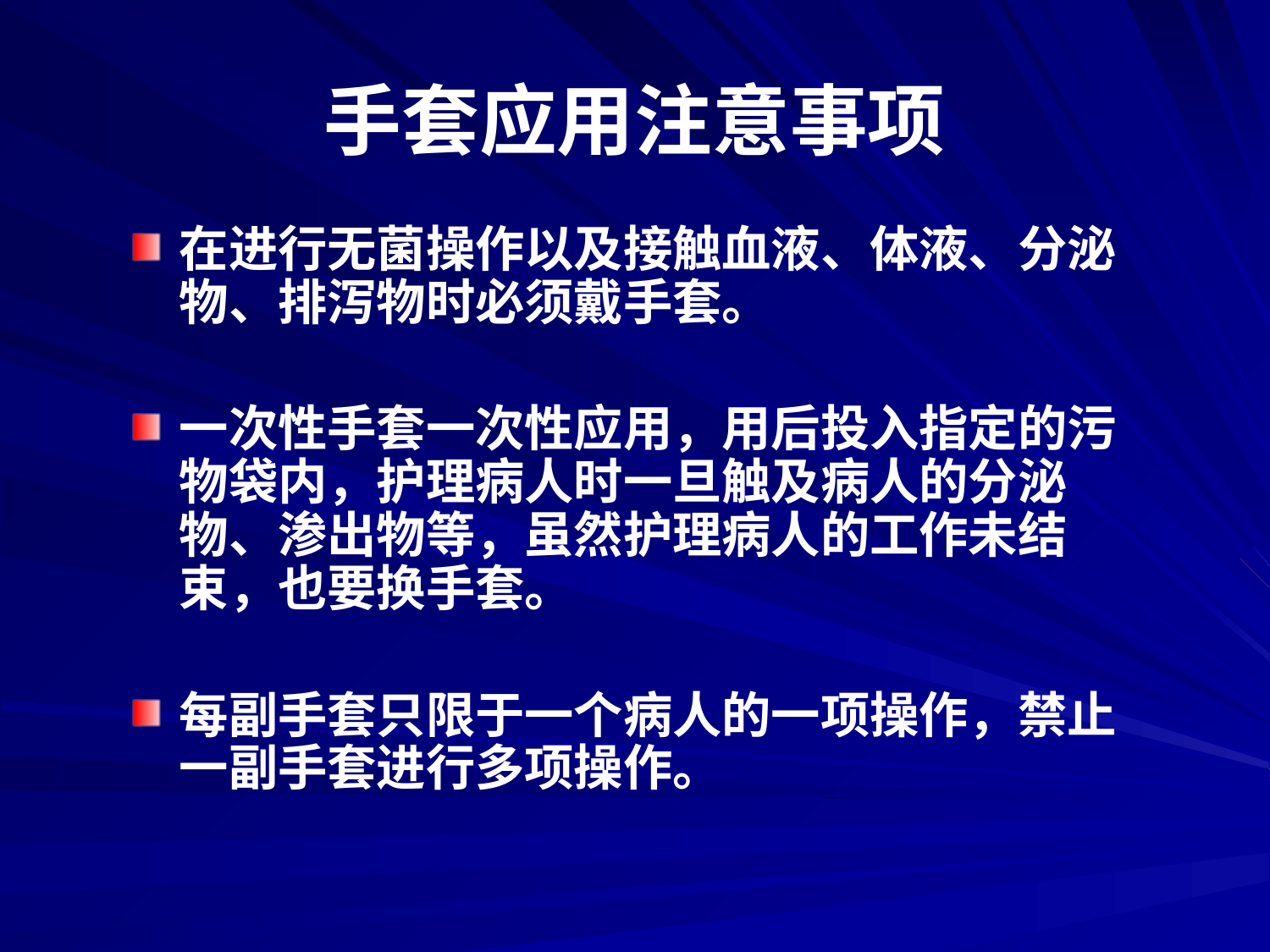

手套应用注意事项
在进行无菌操作以及接触血液、体液、分泌物、排泻物时必须戴手套。

一次性手套一次性应用，用后投入指定的污物袋内，护理病人时一旦触及病人的分泌物、渗出物等，虽然护理病人的工作未结束，也要换手套。

每副手套只限于一个病人的一项操作，禁止一副手套进行多项操作。